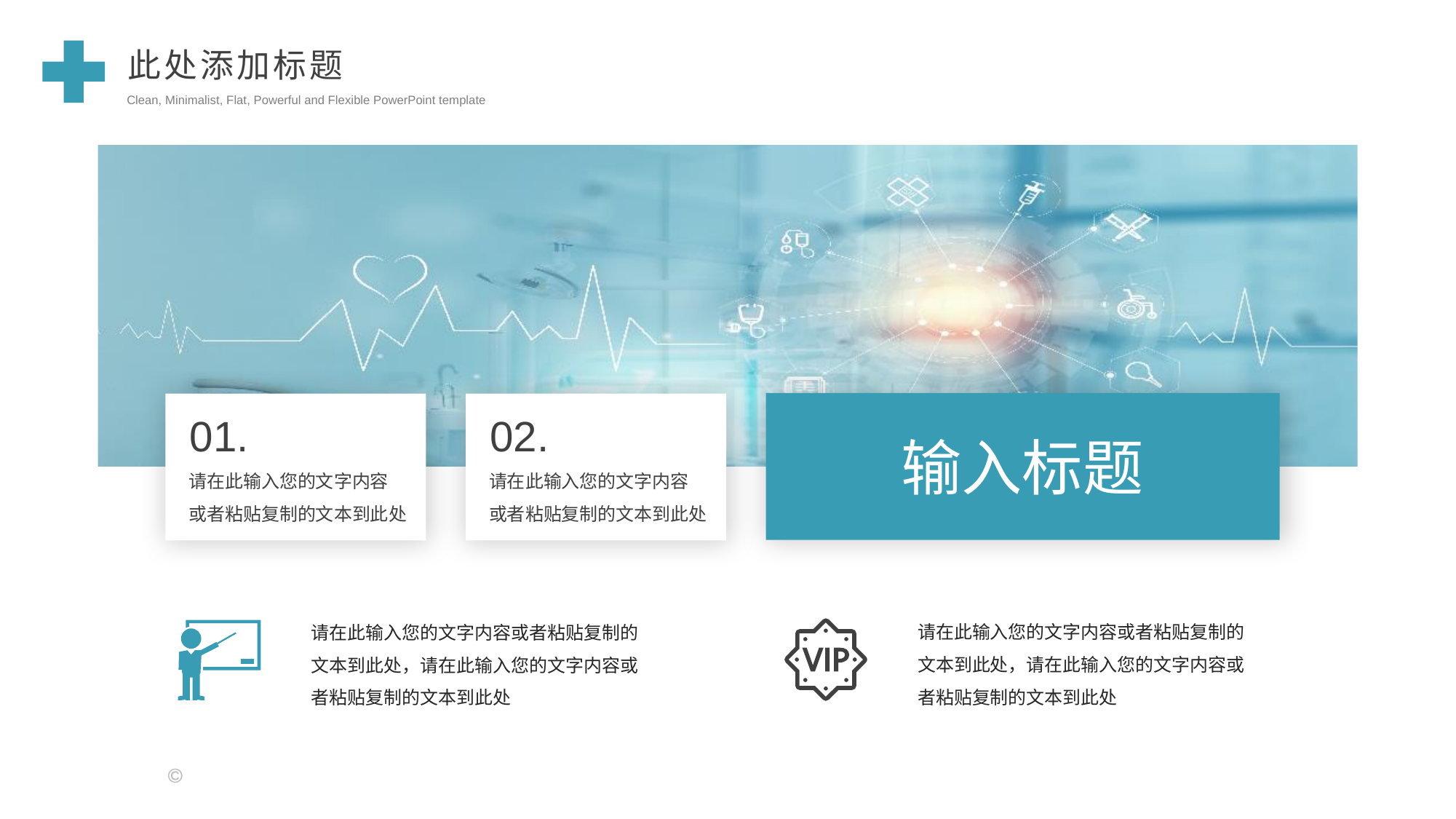

此处添加标题
Clean, Minimalist, Flat, Powerful and Flexible PowerPoint template

01.
请在此输入您的文字内容
或者粘贴复制的文本到此处

02.
请在此输入您的文字内容
或者粘贴复制的文本到此处
输入标题
请在此输入您的文字内容或者粘贴复制的文本到此处，请在此输入您的文字内容或者粘贴复制的文本到此处

请在此输入您的文字内容或者粘贴复制的文本到此处，请在此输入您的文字内容或者粘贴复制的文本到此处